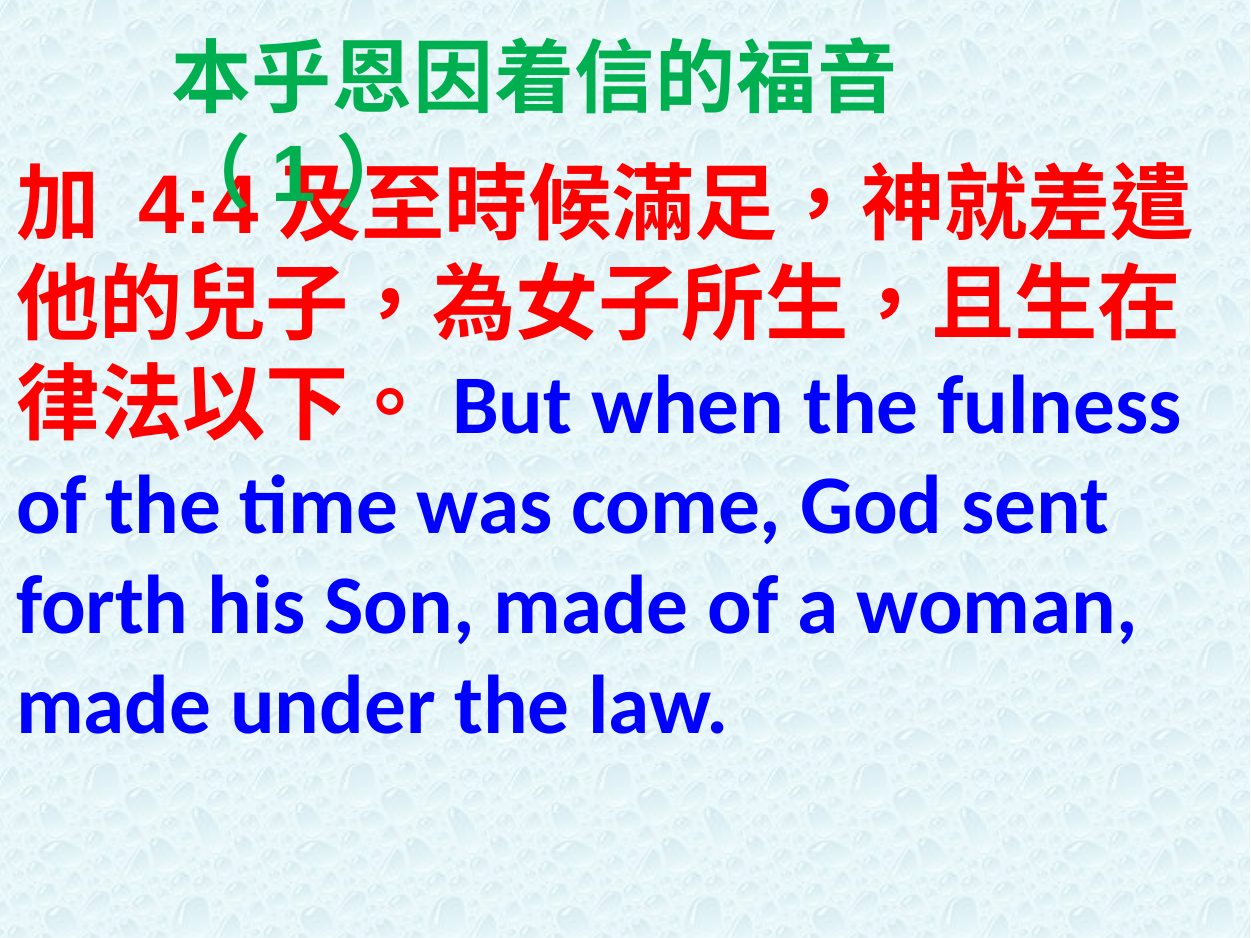

本乎恩因着信的福音（1）
加 4:4及至時候滿足，神就差遣他的兒子，為女子所生，且生在律法以下。But when the fulness of the time was come, God sent forth his Son, made of a woman, made under the law.